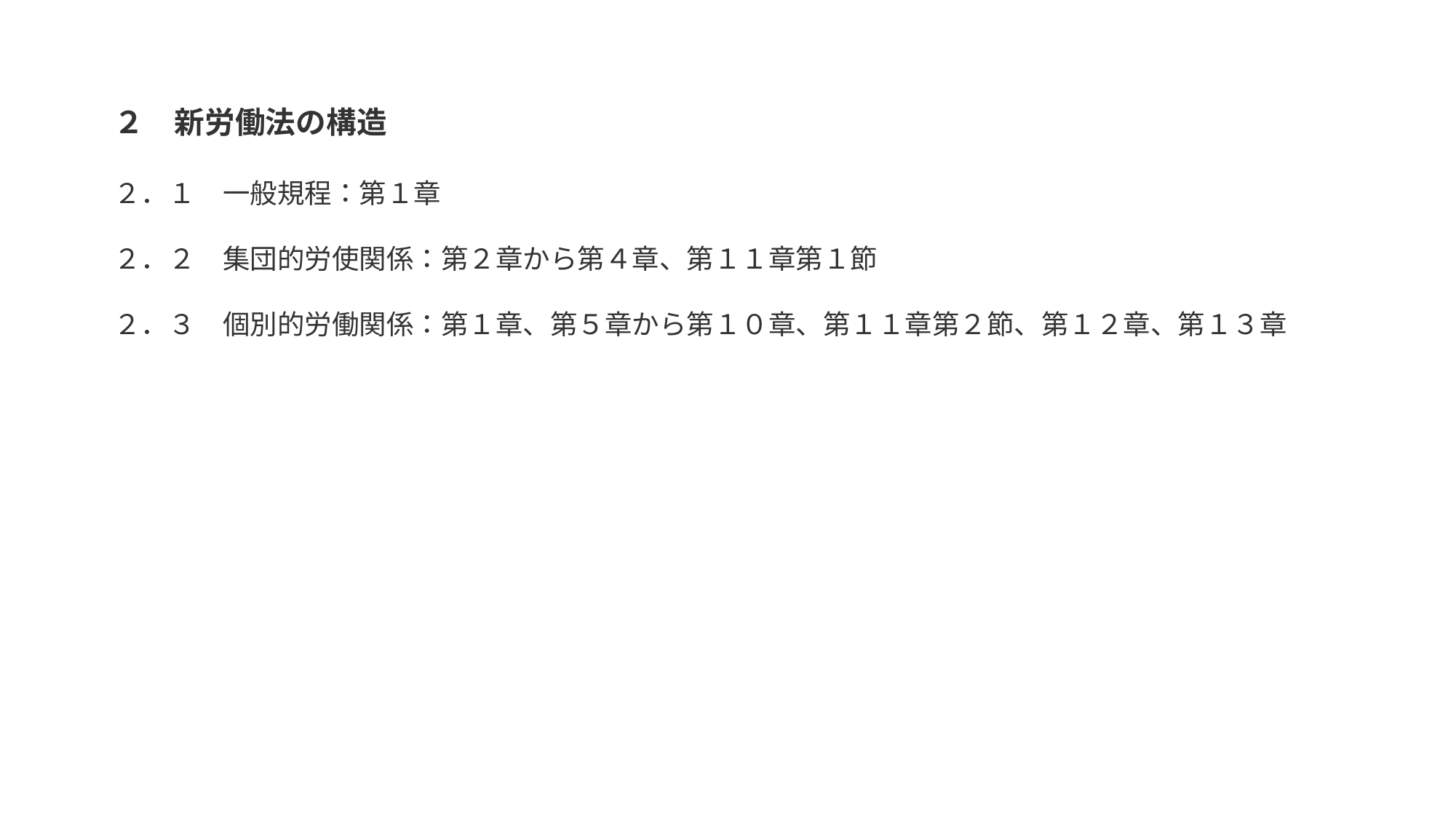

２　新労働法の構造

２．１　一般規程：第１章

２．２　集団的労使関係：第２章から第４章、第１１章第１節

２．３　個別的労働関係：第１章、第５章から第１０章、第１１章第２節、第１２章、第１３章